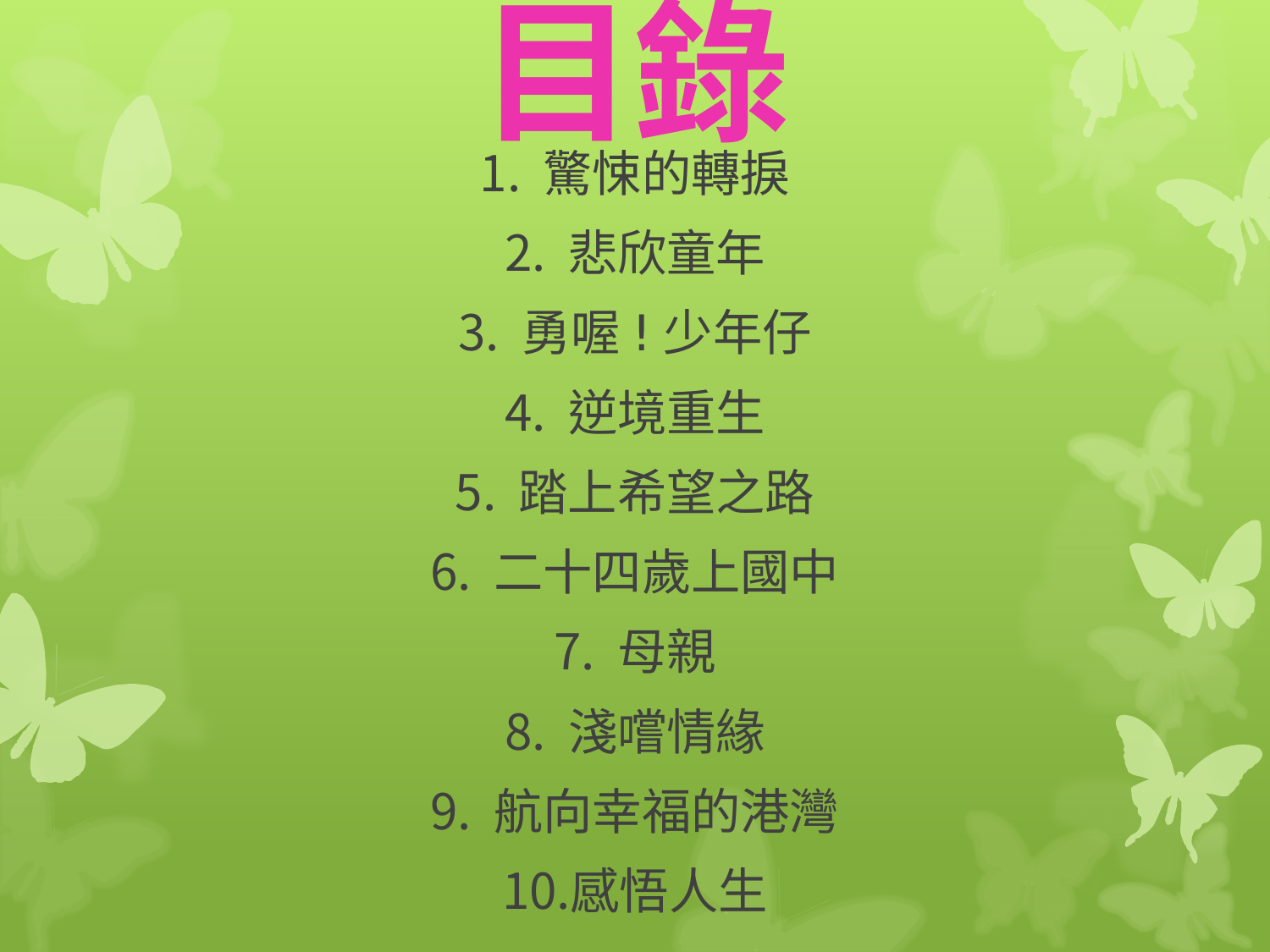

# 目錄
驚悚的轉捩
悲欣童年
勇喔!少年仔
逆境重生
踏上希望之路
二十四歲上國中
母親
淺嚐情緣
航向幸福的港灣
感悟人生